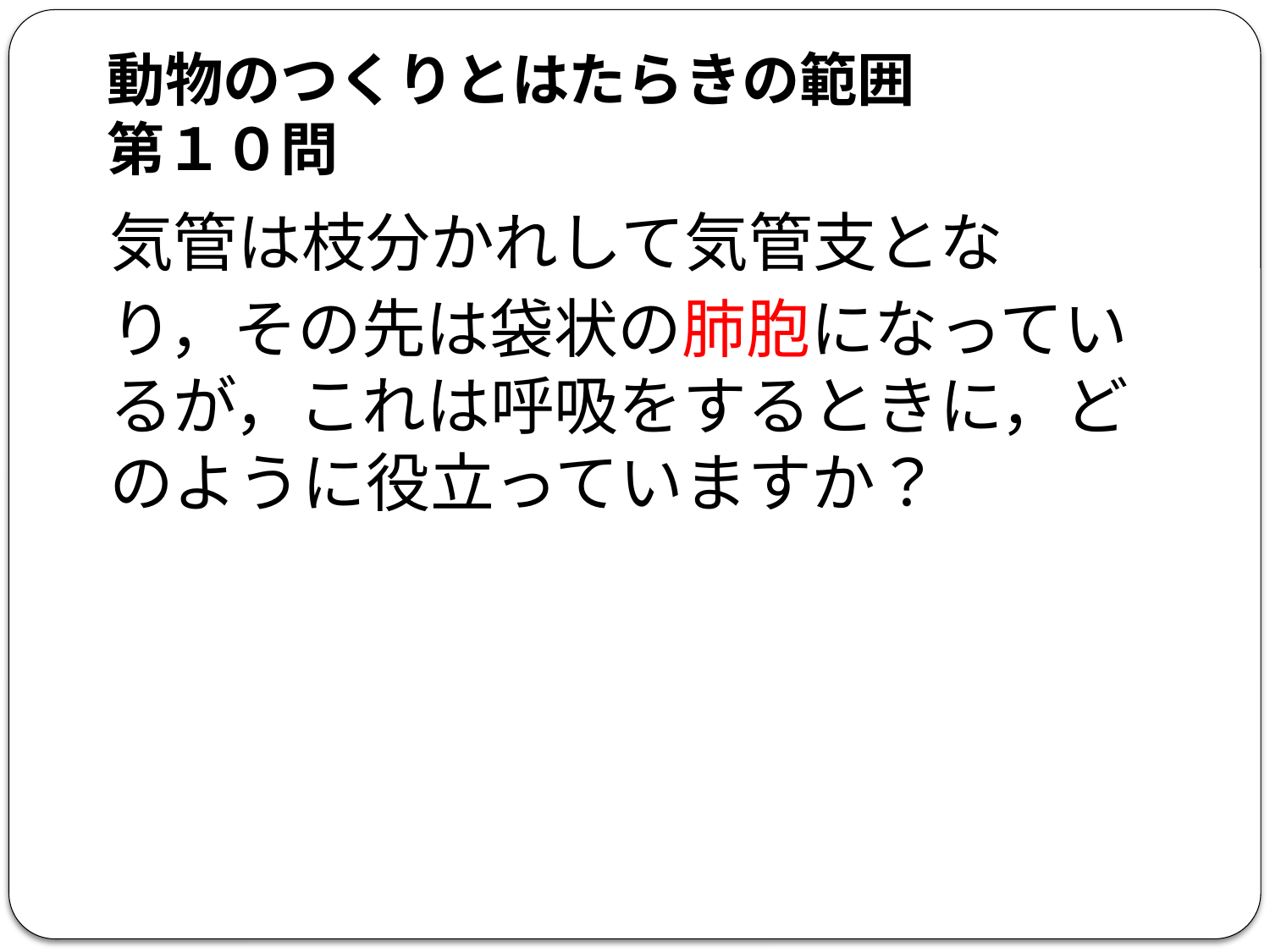

# 動物のつくりとはたらきの範囲 第１０問
気管は枝分かれして気管支とな
り，その先は袋状の肺胞になっているが，これは呼吸をするときに，どのように役立っていますか？